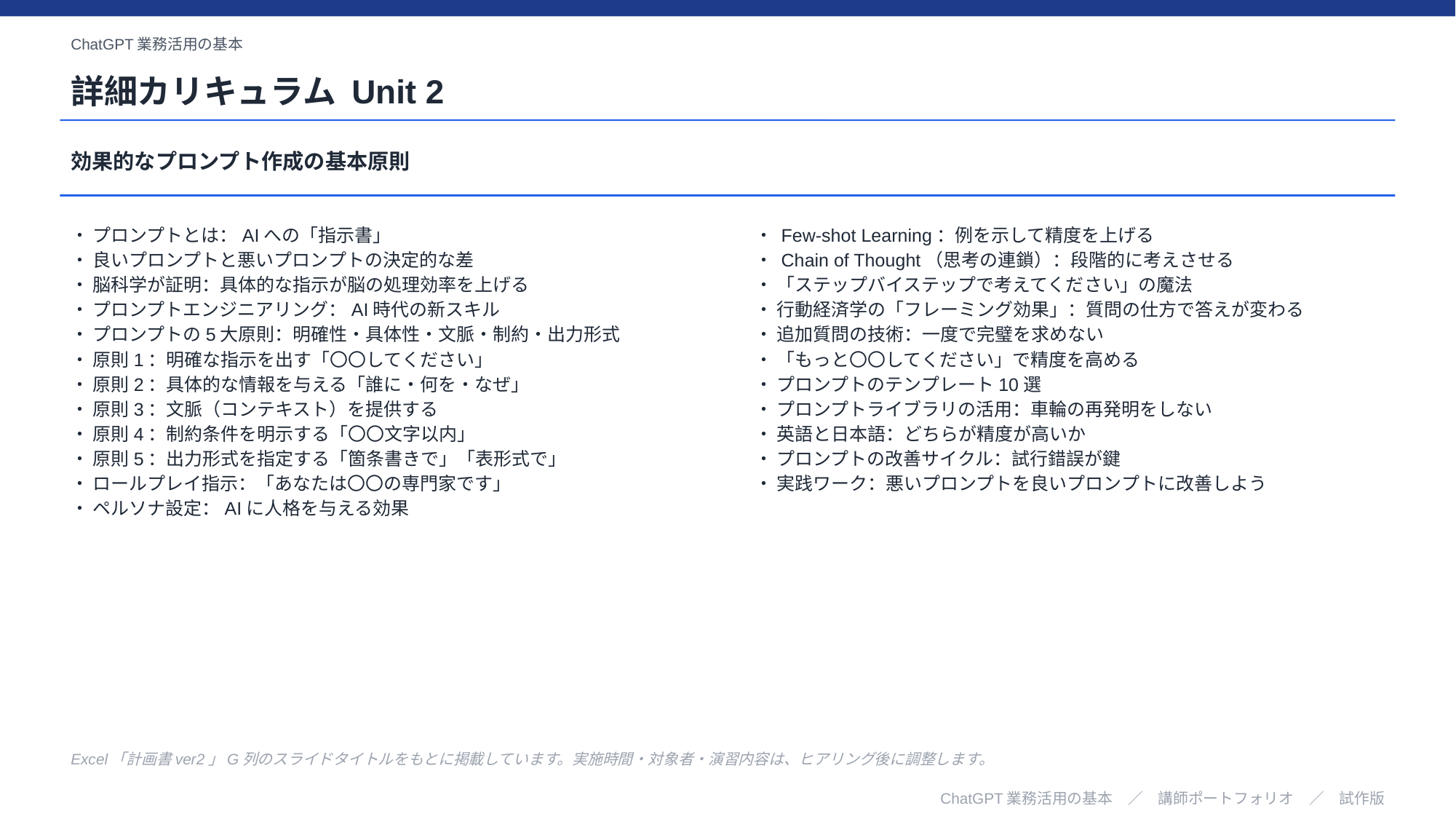

ChatGPT業務活用の基本
詳細カリキュラム Unit 2

効果的なプロンプト作成の基本原則

・ プロンプトとは：AIへの「指示書」
・ 良いプロンプトと悪いプロンプトの決定的な差
・ 脳科学が証明：具体的な指示が脳の処理効率を上げる
・ プロンプトエンジニアリング：AI時代の新スキル
・ プロンプトの5大原則：明確性・具体性・文脈・制約・出力形式
・ 原則1：明確な指示を出す「〇〇してください」
・ 原則2：具体的な情報を与える「誰に・何を・なぜ」
・ 原則3：文脈（コンテキスト）を提供する
・ 原則4：制約条件を明示する「〇〇文字以内」
・ 原則5：出力形式を指定する「箇条書きで」「表形式で」
・ ロールプレイ指示：「あなたは〇〇の専門家です」
・ ペルソナ設定：AIに人格を与える効果
・ Few-shot Learning：例を示して精度を上げる
・ Chain of Thought（思考の連鎖）：段階的に考えさせる
・ 「ステップバイステップで考えてください」の魔法
・ 行動経済学の「フレーミング効果」：質問の仕方で答えが変わる
・ 追加質問の技術：一度で完璧を求めない
・ 「もっと〇〇してください」で精度を高める
・ プロンプトのテンプレート10選
・ プロンプトライブラリの活用：車輪の再発明をしない
・ 英語と日本語：どちらが精度が高いか
・ プロンプトの改善サイクル：試行錯誤が鍵
・ 実践ワーク：悪いプロンプトを良いプロンプトに改善しよう
Excel「計画書ver2」G列のスライドタイトルをもとに掲載しています。実施時間・対象者・演習内容は、ヒアリング後に調整します。
ChatGPT業務活用の基本　／　講師ポートフォリオ　／　試作版